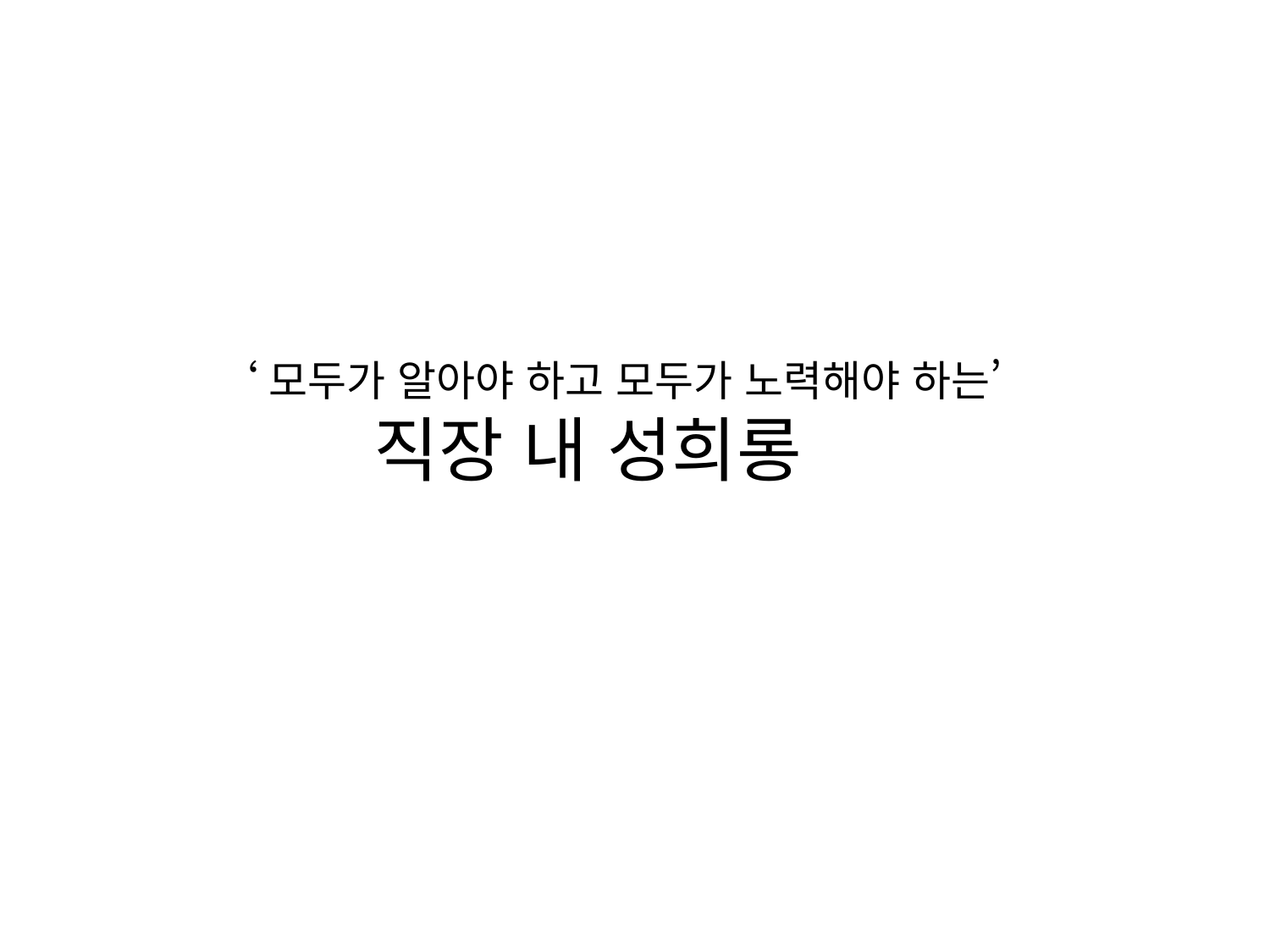

‘모두가 알아야 하고 모두가 노력해야 하는’
                   직장 내 성희롱